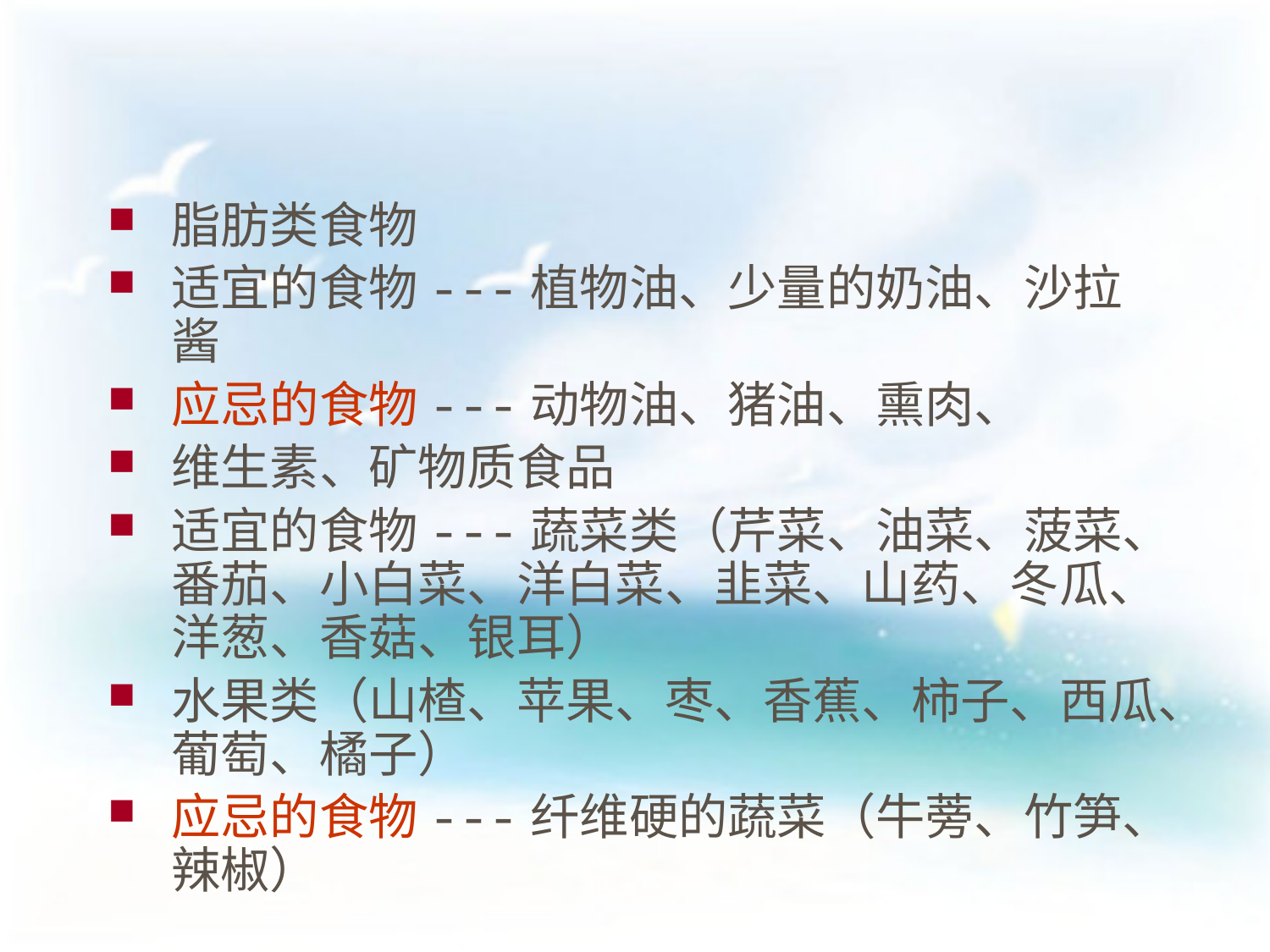

脂肪类食物
适宜的食物---植物油、少量的奶油、沙拉酱
应忌的食物---动物油、猪油、熏肉、
维生素、矿物质食品
适宜的食物---蔬菜类（芹菜、油菜、菠菜、番茄、小白菜、洋白菜、韭菜、山药、冬瓜、洋葱、香菇、银耳）
水果类（山楂、苹果、枣、香蕉、柿子、西瓜、葡萄、橘子）
应忌的食物---纤维硬的蔬菜（牛蒡、竹笋、辣椒）